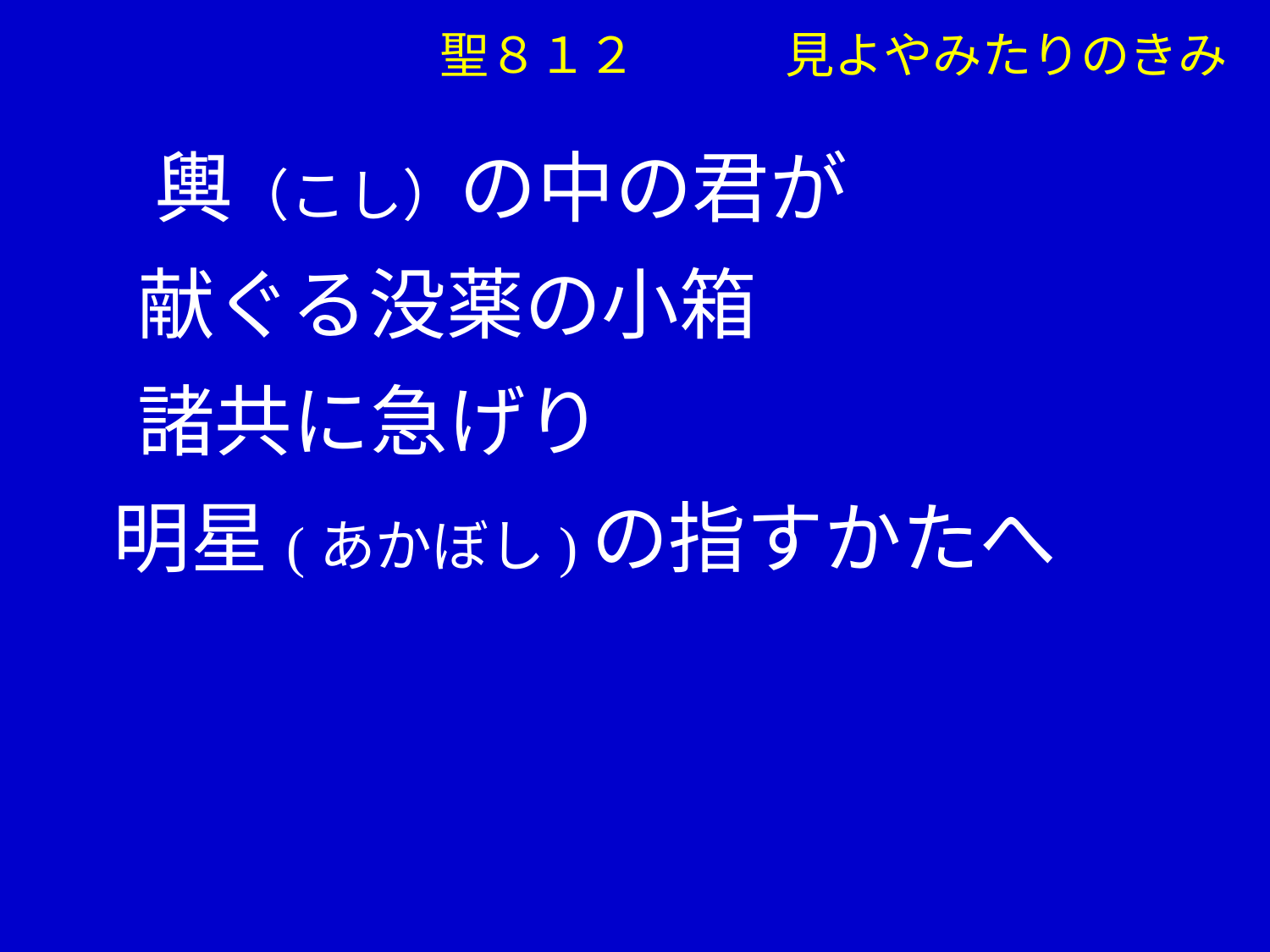

聖８１２　　　見よやみたりのきみ
 　輿（こし）の中の君が
　 献ぐる没薬の小箱
　 諸共に急げり
   明星(あかぼし)の指すかたへ